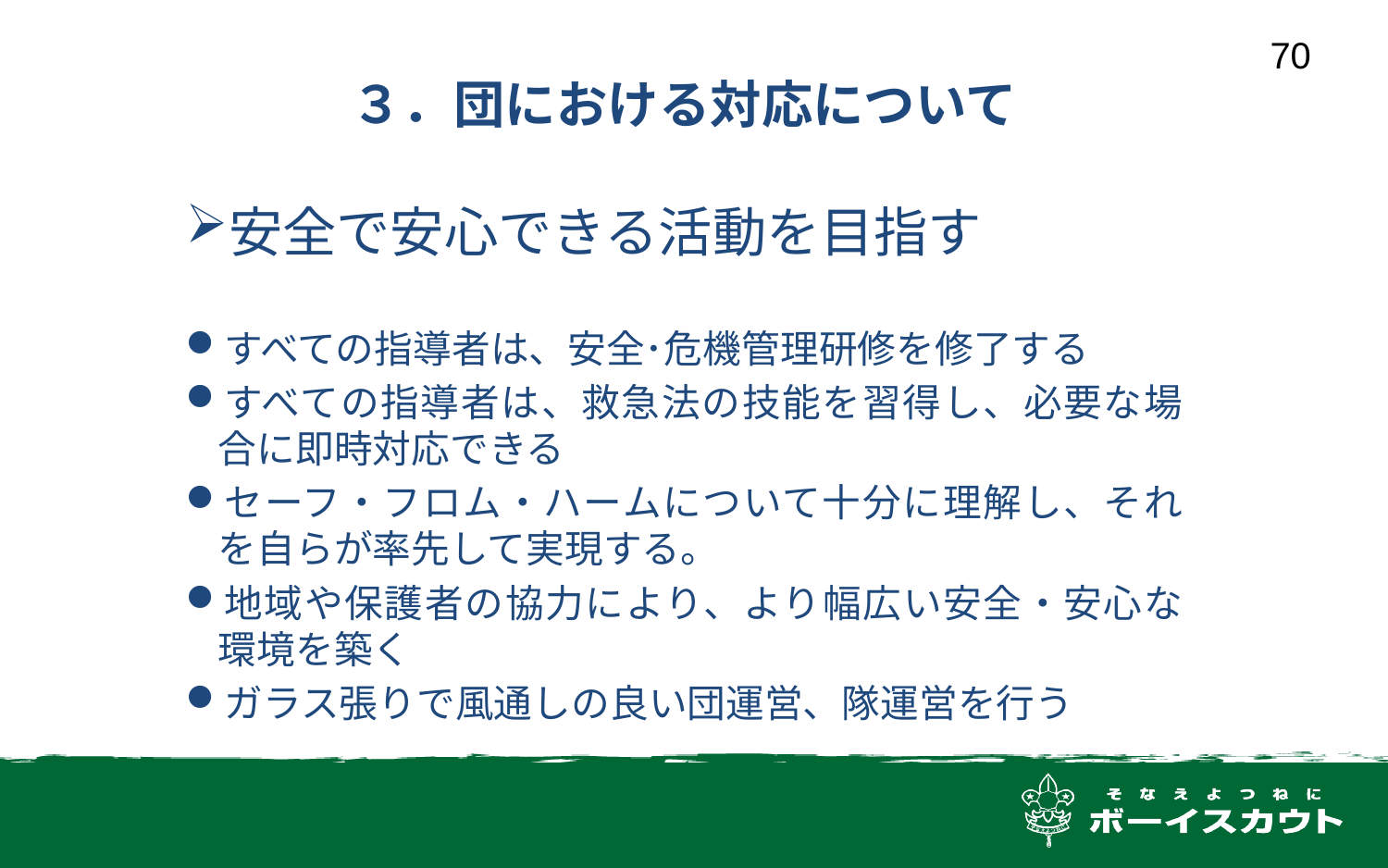

３．団における対応について
70
安全で安心できる活動を目指す

すべての指導者は、安全･危機管理研修を修了する
すべての指導者は、救急法の技能を習得し、必要な場合に即時対応できる
セーフ・フロム・ハームについて十分に理解し、それを自らが率先して実現する。
地域や保護者の協力により、より幅広い安全・安心な環境を築く
ガラス張りで風通しの良い団運営、隊運営を行う